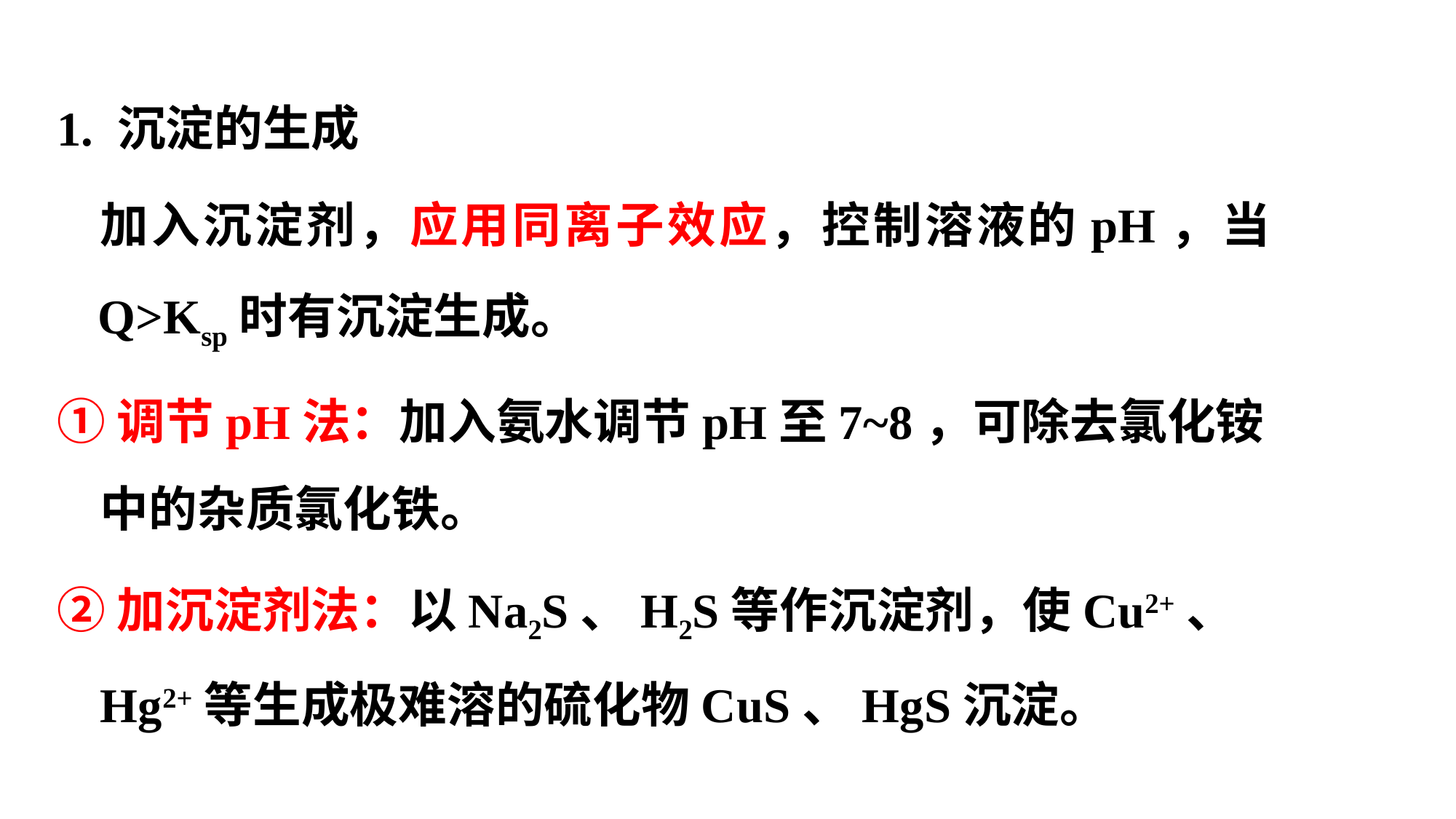

1. 沉淀的生成
加入沉淀剂，应用同离子效应，控制溶液的pH，当Q>Ksp时有沉淀生成。
①调节pH法：加入氨水调节pH至7~8，可除去氯化铵中的杂质氯化铁。
②加沉淀剂法：以Na2S、H2S等作沉淀剂，使Cu2+、Hg2+等生成极难溶的硫化物CuS、HgS沉淀。